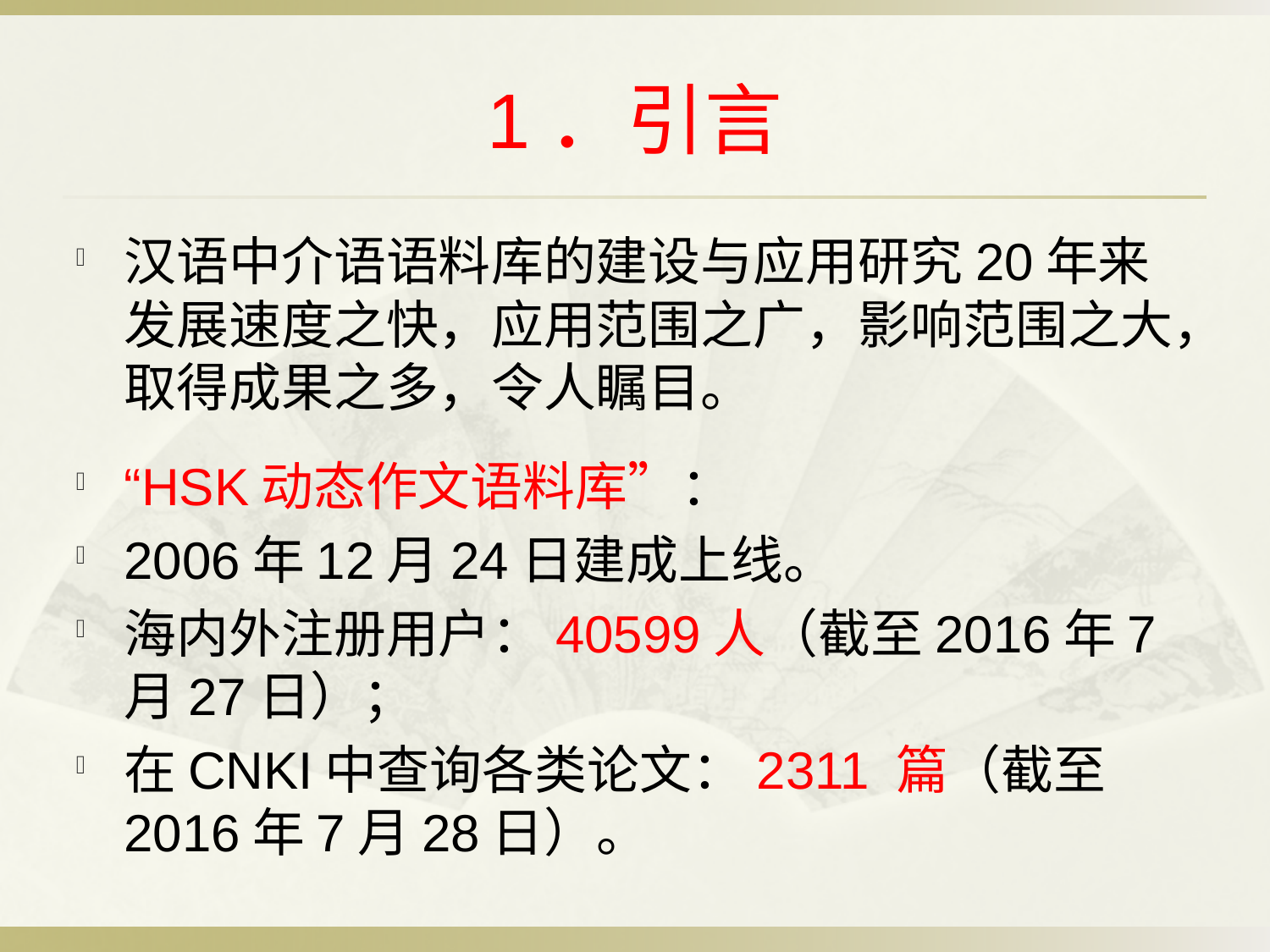

# 1．引言
汉语中介语语料库的建设与应用研究20年来发展速度之快，应用范围之广，影响范围之大，取得成果之多，令人瞩目。

“HSK动态作文语料库”：
2006年12月24日建成上线。
海内外注册用户：40599人（截至2016年7月27日）；
在CNKI中查询各类论文：2311 篇（截至2016年7月28日）。